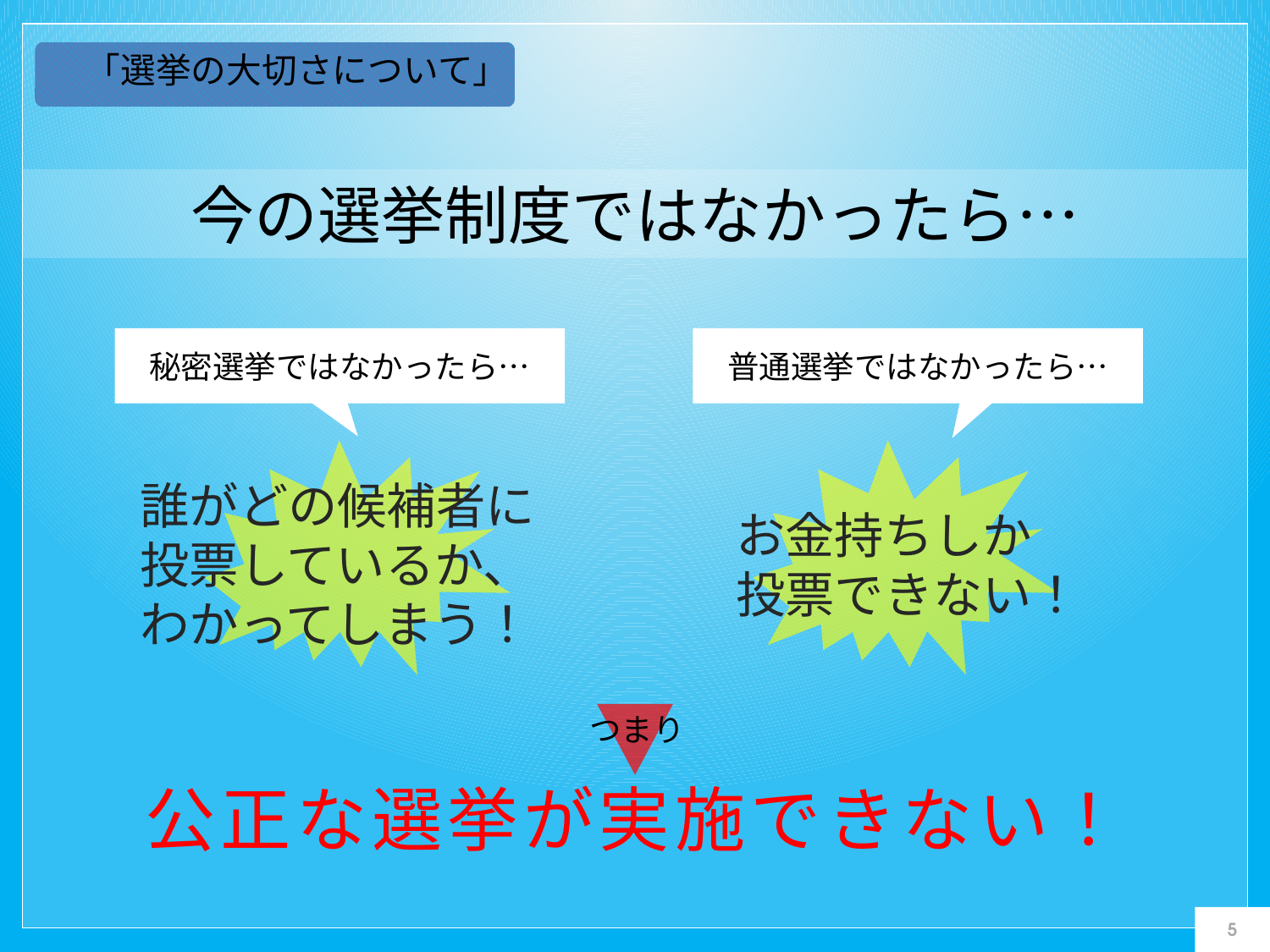

「選挙の大切さについて」
今の選挙制度ではなかったら…
秘密選挙ではなかったら…
普通選挙ではなかったら…

誰がどの候補者に
投票しているか、
わかってしまう！
お金持ちしか
投票できない！
つまり

公正な選挙が実施できない！
5